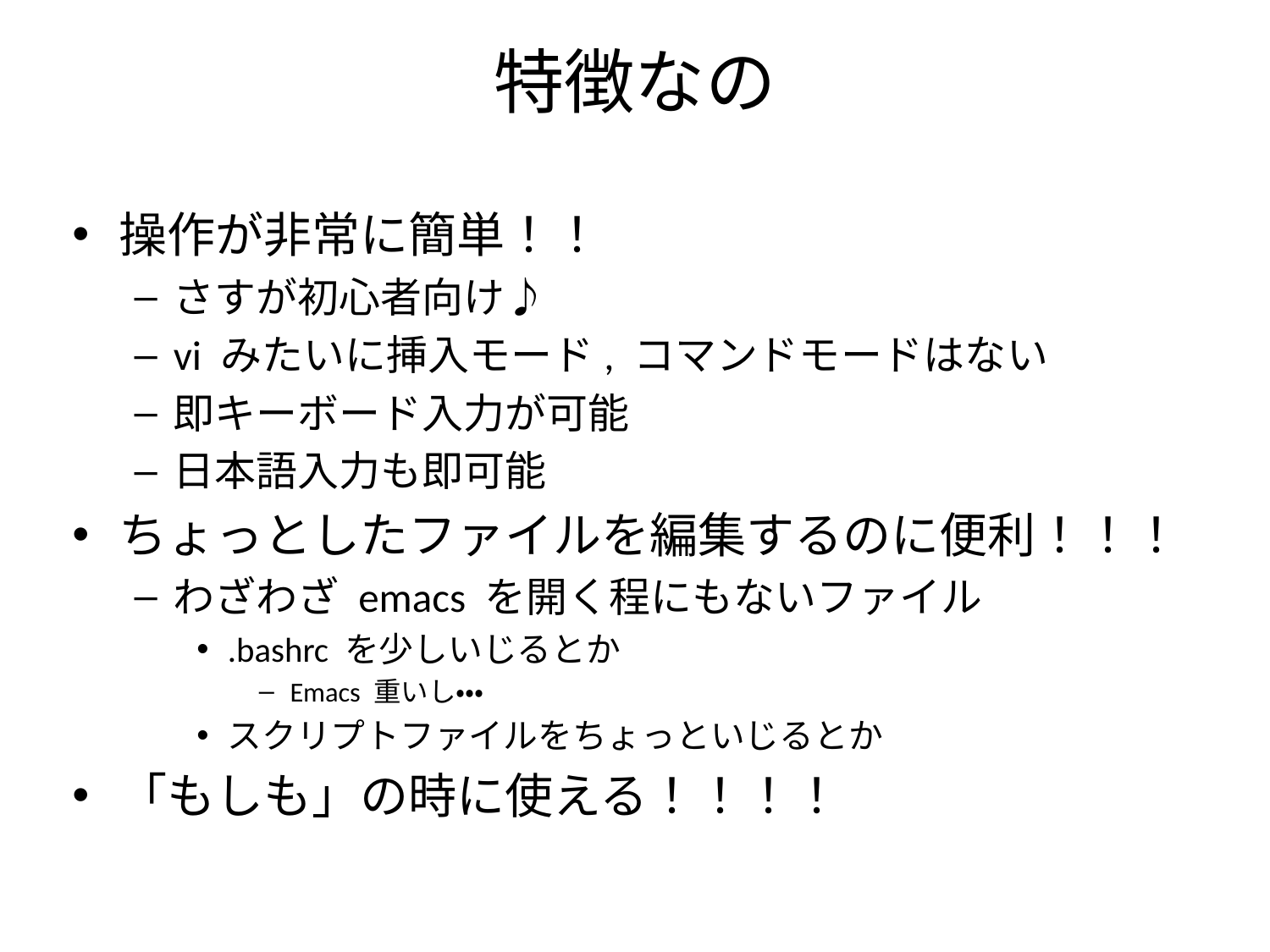

# 特徴なの
操作が非常に簡単！！
さすが初心者向け♪
vi みたいに挿入モード, コマンドモードはない
即キーボード入力が可能
日本語入力も即可能
ちょっとしたファイルを編集するのに便利！！！
わざわざ emacs を開く程にもないファイル
.bashrc を少しいじるとか
Emacs 重いし・・・
スクリプトファイルをちょっといじるとか
「もしも」の時に使える！！！！